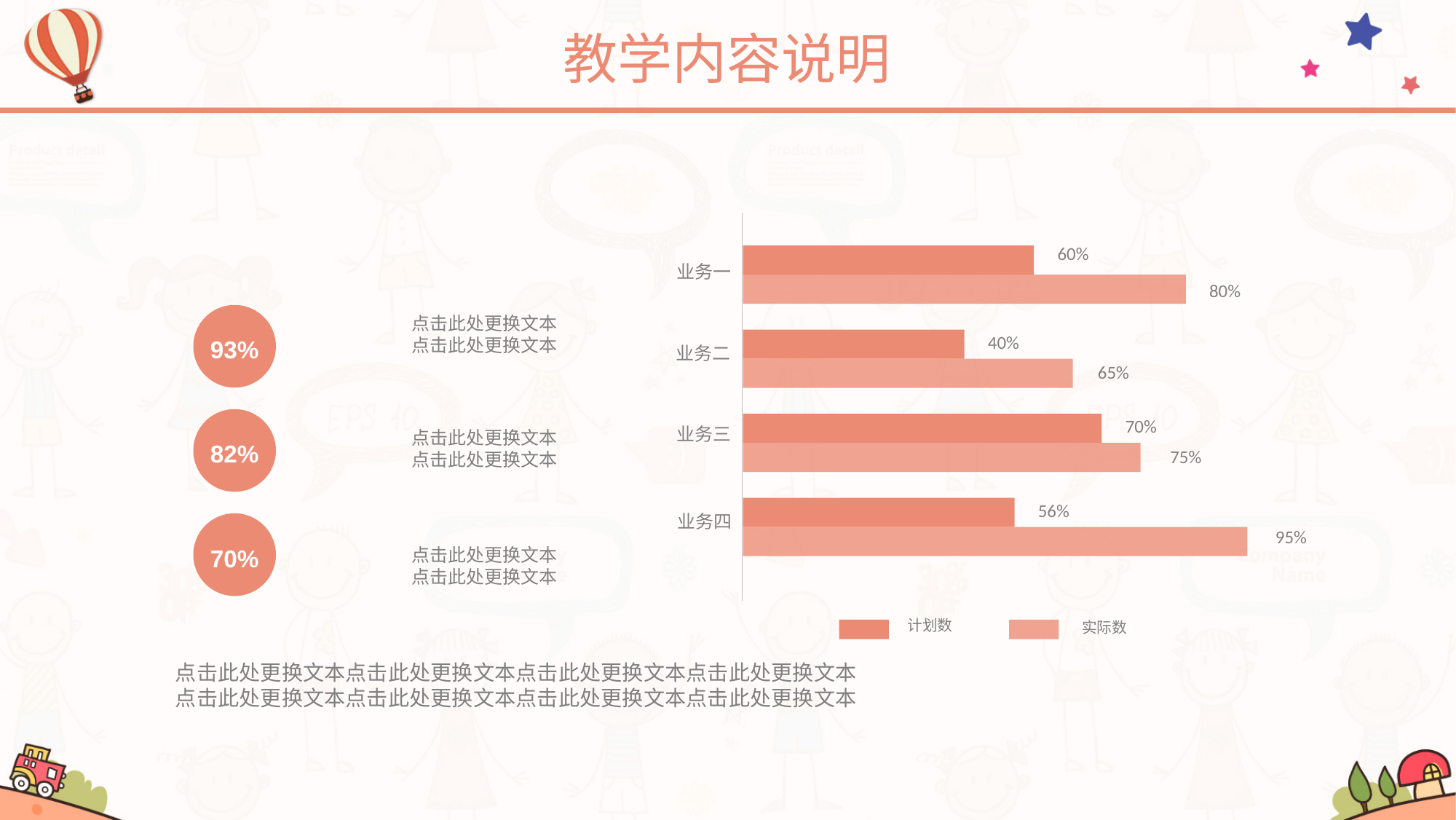

教学内容说明

60%

业务一
80%

40%

业务二
65%

70%

业务三
75%

56%

业务四
95%

计划数

实际数

93%
点击此处更换文本
点击此处更换文本

82%
点击此处更换文本
点击此处更换文本

70%
点击此处更换文本
点击此处更换文本
点击此处更换文本点击此处更换文本点击此处更换文本点击此处更换文本
点击此处更换文本点击此处更换文本点击此处更换文本点击此处更换文本